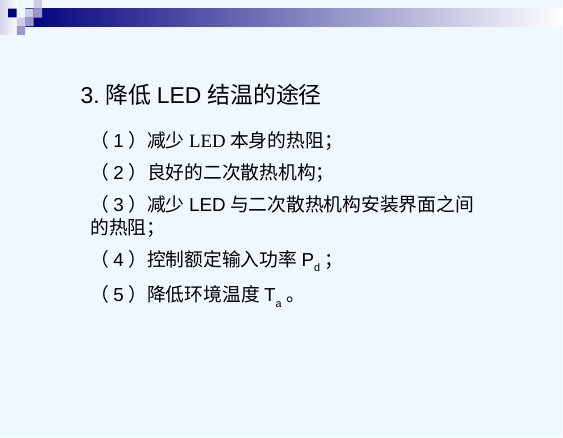

3.降低LED结温的途径
（1）减少LED本身的热阻；
（2）良好的二次散热机构；
（3）减少LED与二次散热机构安装界面之间的热阻；
（4）控制额定输入功率Pd；
（5）降低环境温度Ta。

29